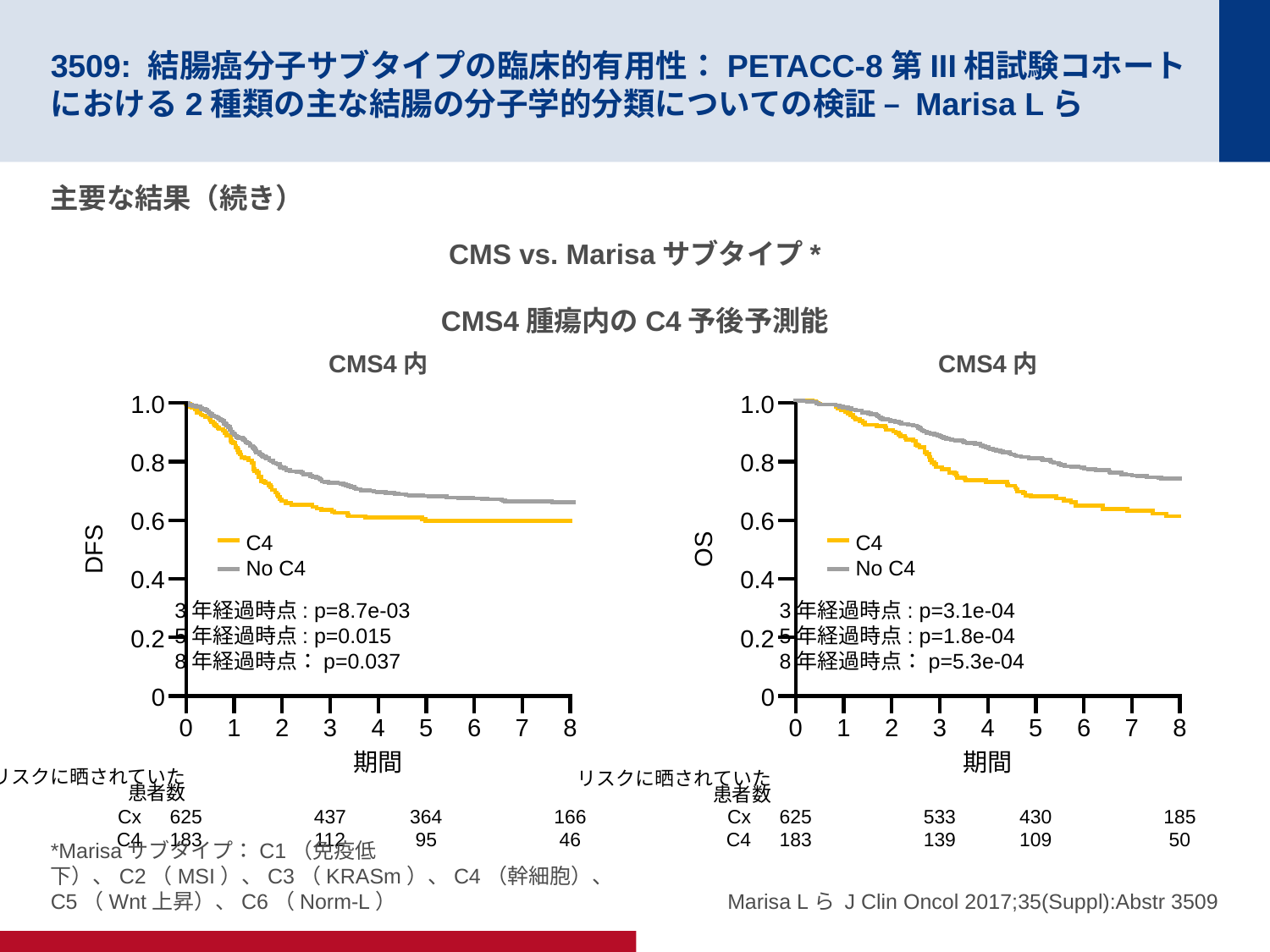

# 3509: 結腸癌分子サブタイプの臨床的有用性：PETACC-8第III相試験コホートにおける2種類の主な結腸の分子学的分類についての検証 – Marisa Lら
主要な結果（続き）
CMS vs. Marisaサブタイプ*
CMS4腫瘍内のC4予後予測能
CMS4内
CMS4内
1.0
1.0

0.8
0.8
0.6
0.6
C4
No C4
C4
No C4
DFS
OS
0.4
0.4
3年経過時点: p=8.7e-03
5年経過時点: p=0.015
8年経過時点：p=0.037
3年経過時点: p=3.1e-04
5年経過時点: p=1.8e-04
8年経過時点：p=5.3e-04
0.2
0.2
0
0
0
1
2
3
4
5
6
7
8
0
1
2
3
4
5
6
7
8
期間
期間
リスクに晒されていた
患者数
リスクに晒されていた
患者数
Cx
C4
625
183
437
112
364
95
166
46
Cx
C4
625
183
533
139
430
109
185
50
*Marisaサブタイプ：C1（免疫低下）、C2（MSI）、C3（KRASm）、C4（幹細胞）、C5（Wnt上昇）、C6（Norm-L）
Marisa Lら J Clin Oncol 2017;35(Suppl):Abstr 3509